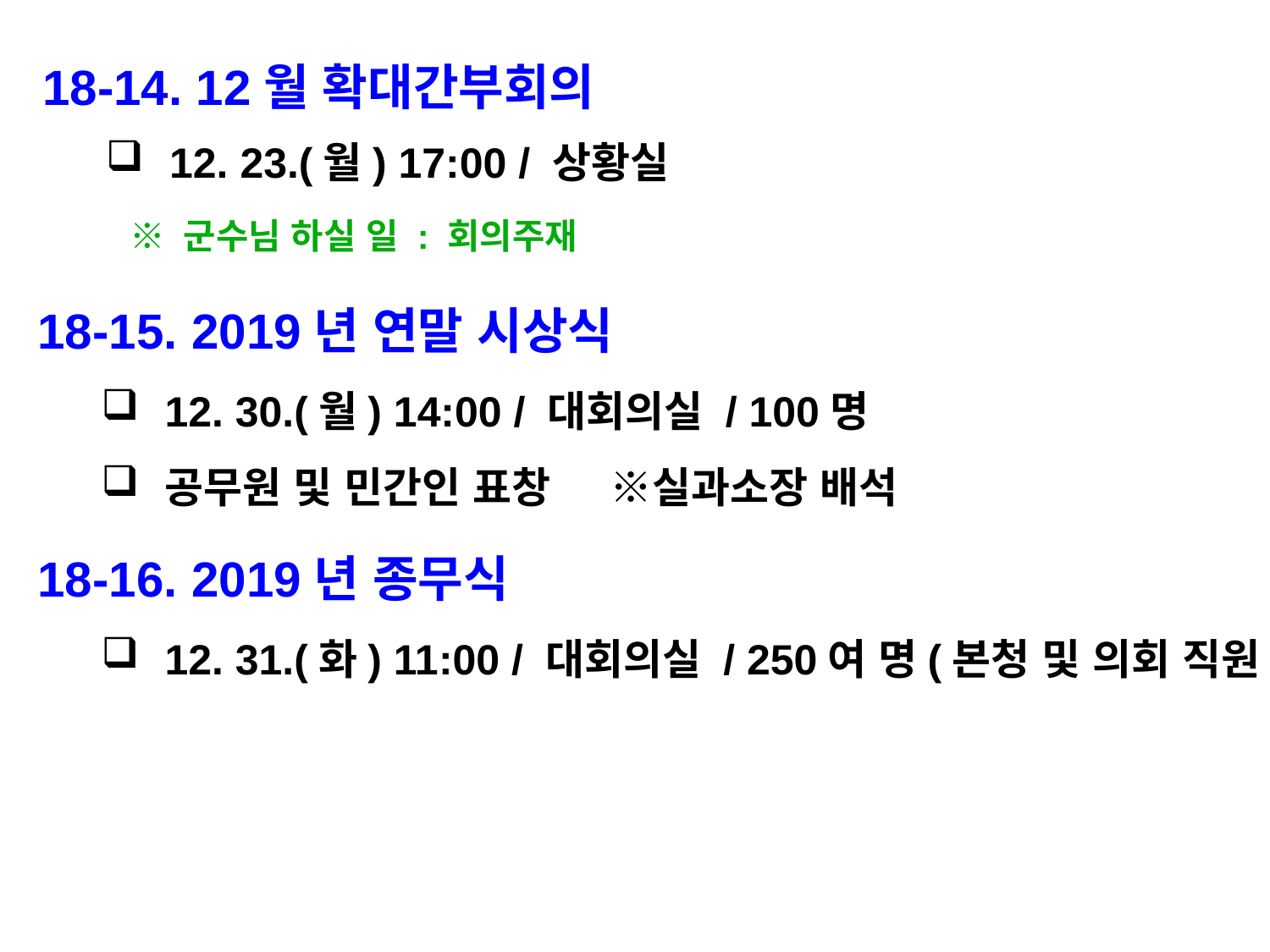

18-14. 12월 확대간부회의
12. 23.(월) 17:00 / 상황실
  ※ 군수님 하실 일 : 회의주재
18-15. 2019년 연말 시상식
12. 30.(월) 14:00 / 대회의실 / 100명
공무원 및 민간인 표창     ※실과소장 배석
18-16. 2019년 종무식
12. 31.(화) 11:00 / 대회의실 / 250여 명(본청 및 의회 직원)